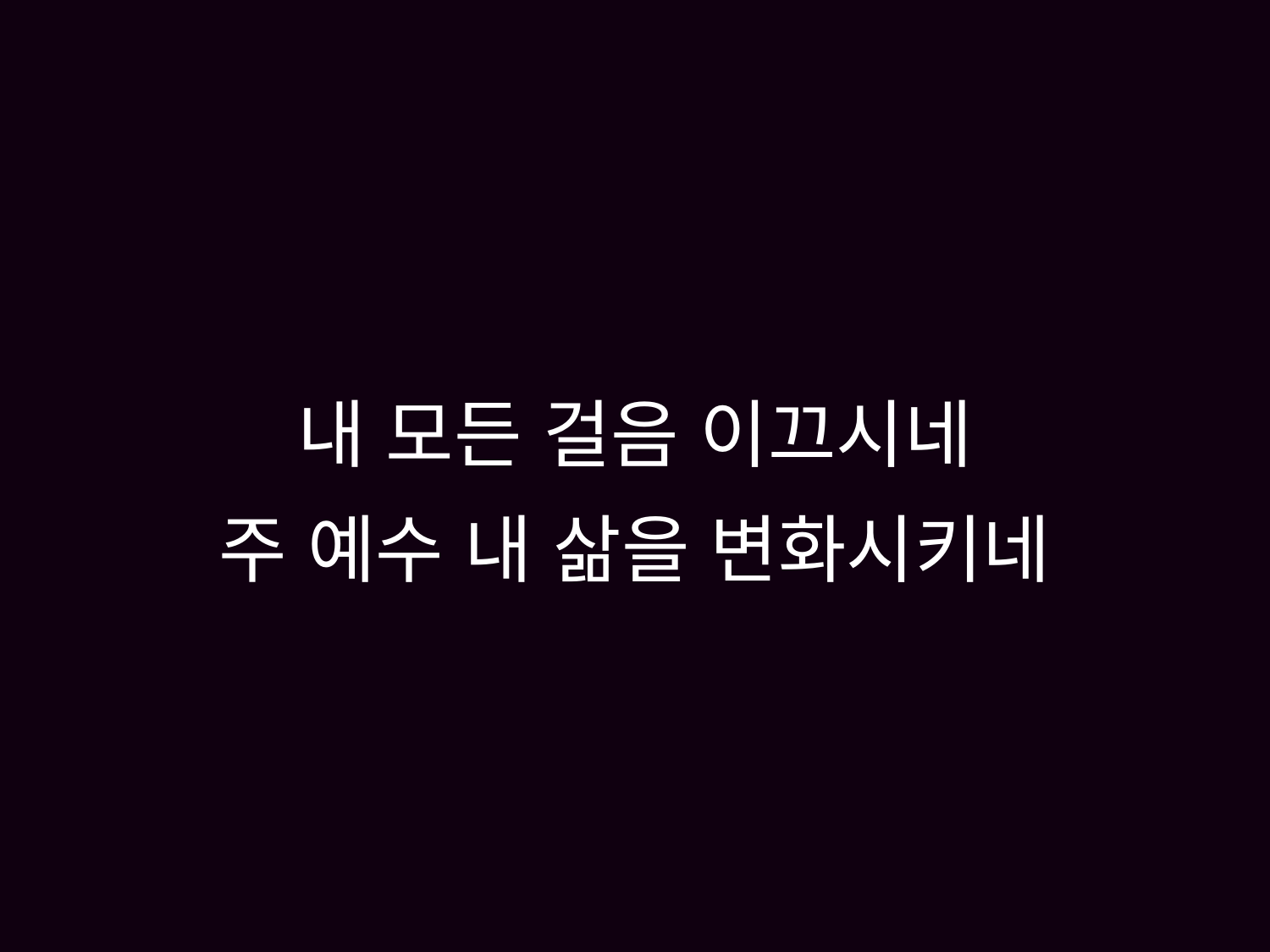

# 내 모든 걸음 이끄시네 주 예수 내 삶을 변화시키네